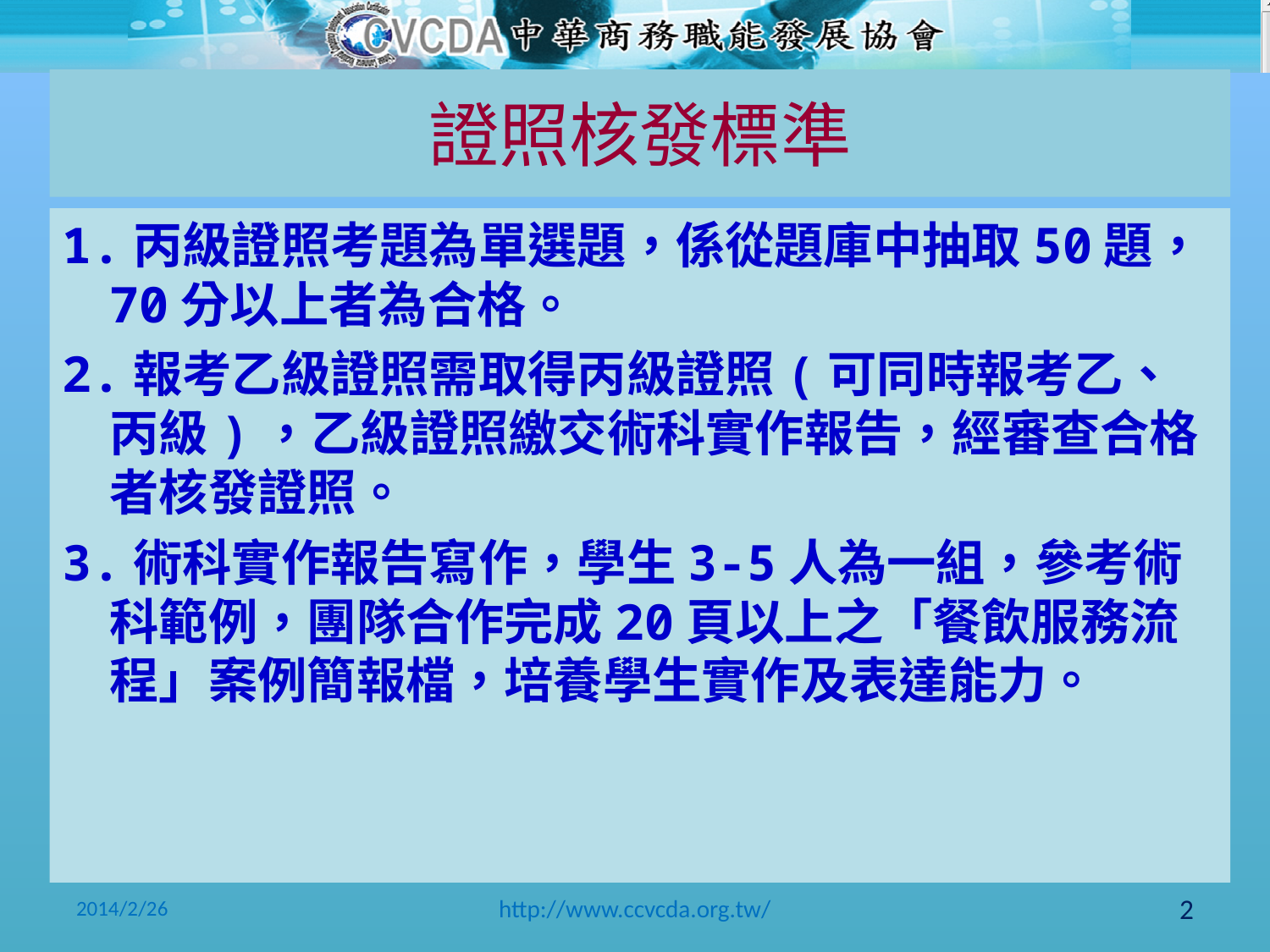

# 證照核發標準
1.丙級證照考題為單選題，係從題庫中抽取50題，70分以上者為合格。
2.報考乙級證照需取得丙級證照(可同時報考乙、丙級)，乙級證照繳交術科實作報告，經審查合格者核發證照。
3.術科實作報告寫作，學生3-5人為一組，參考術科範例，團隊合作完成20頁以上之「餐飲服務流程」案例簡報檔，培養學生實作及表達能力。
2014/2/26
http://www.ccvcda.org.tw/
2